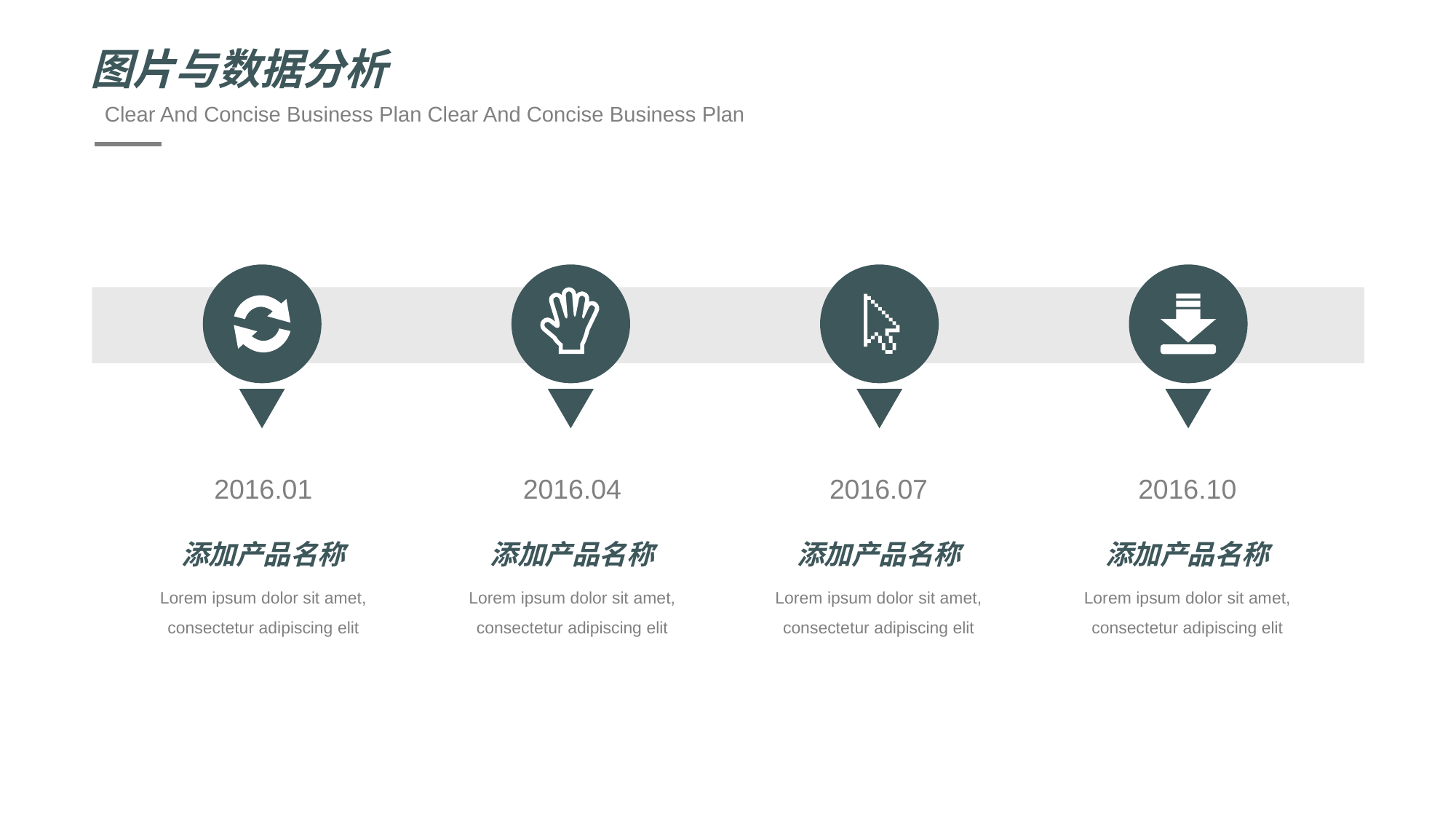

图片与数据分析
Clear And Concise Business Plan Clear And Concise Business Plan

2016.01
2016.04
2016.07
2016.10
添加产品名称
添加产品名称
添加产品名称
添加产品名称
Lorem ipsum dolor sit amet, consectetur adipiscing elit
Lorem ipsum dolor sit amet, consectetur adipiscing elit
Lorem ipsum dolor sit amet, consectetur adipiscing elit
Lorem ipsum dolor sit amet, consectetur adipiscing elit